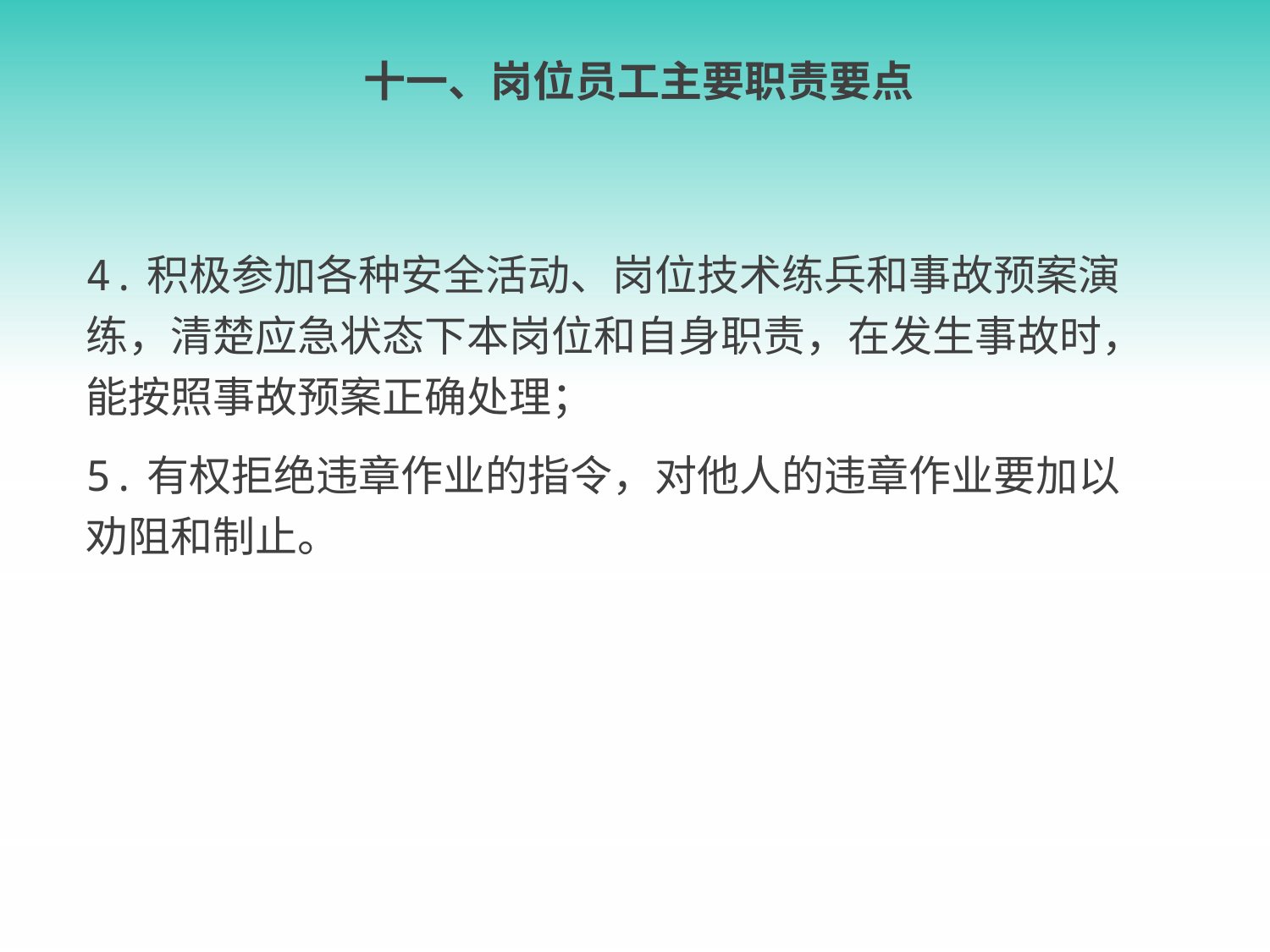

# 十一、岗位员工主要职责要点

4.积极参加各种安全活动、岗位技术练兵和事故预案演练，清楚应急状态下本岗位和自身职责，在发生事故时，能按照事故预案正确处理；
5.有权拒绝违章作业的指令，对他人的违章作业要加以劝阻和制止。